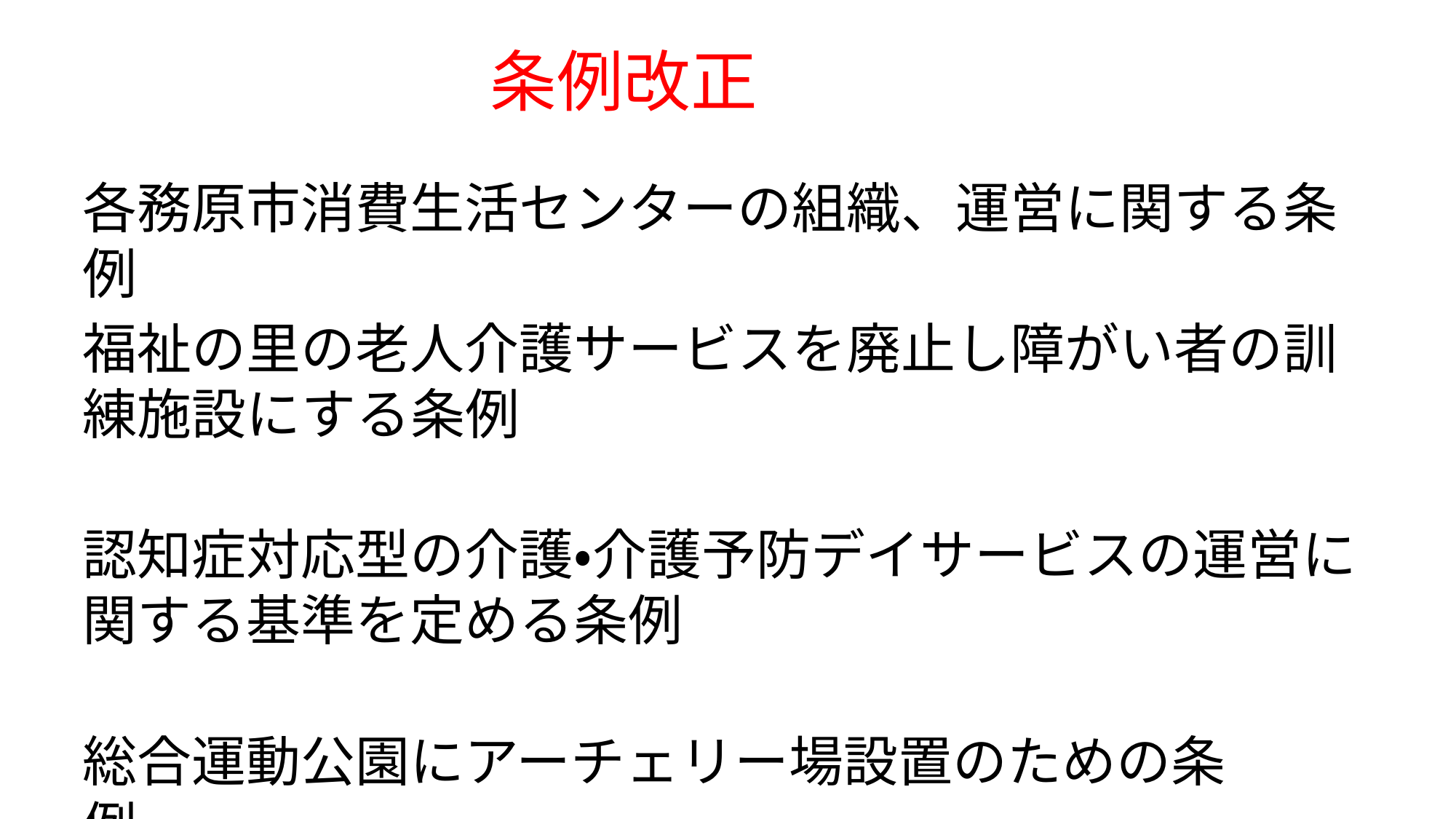

条例改正
各務原市消費生活センターの組織、運営に関する条例
福祉の里の老人介護サービスを廃止し障がい者の訓練施設にする条例
認知症対応型の介護・介護予防デイサービスの運営に関する基準を定める条例
総合運動公園にアーチェリー場設置のための条例